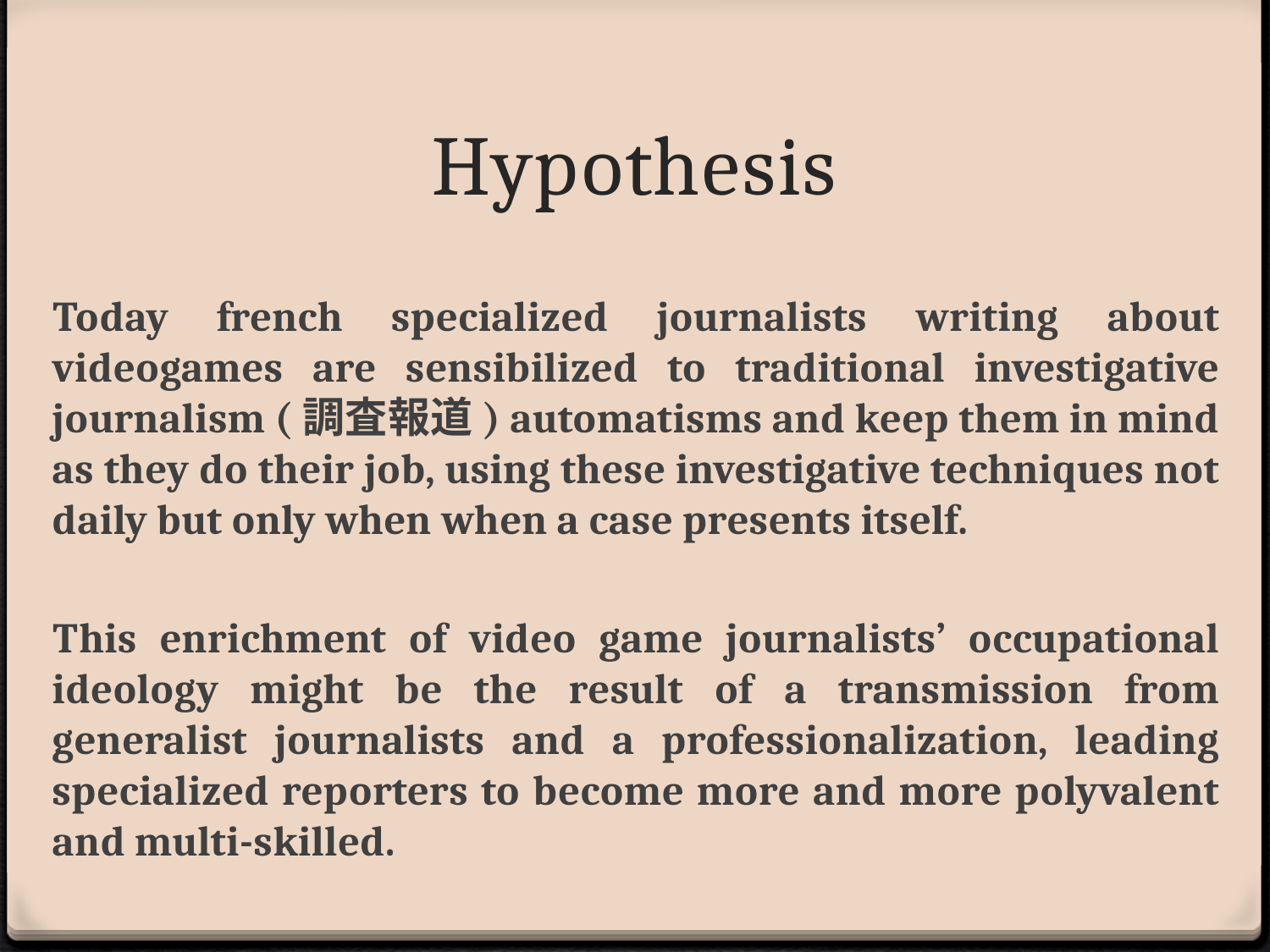

# Hypothesis
Today french specialized journalists writing about videogames are sensibilized to traditional investigative journalism (調査報道) automatisms and keep them in mind as they do their job, using these investigative techniques not daily but only when when a case presents itself.

This enrichment of video game journalists’ occupational ideology might be the result of a transmission from generalist journalists and a professionalization, leading specialized reporters to become more and more polyvalent and multi-skilled.